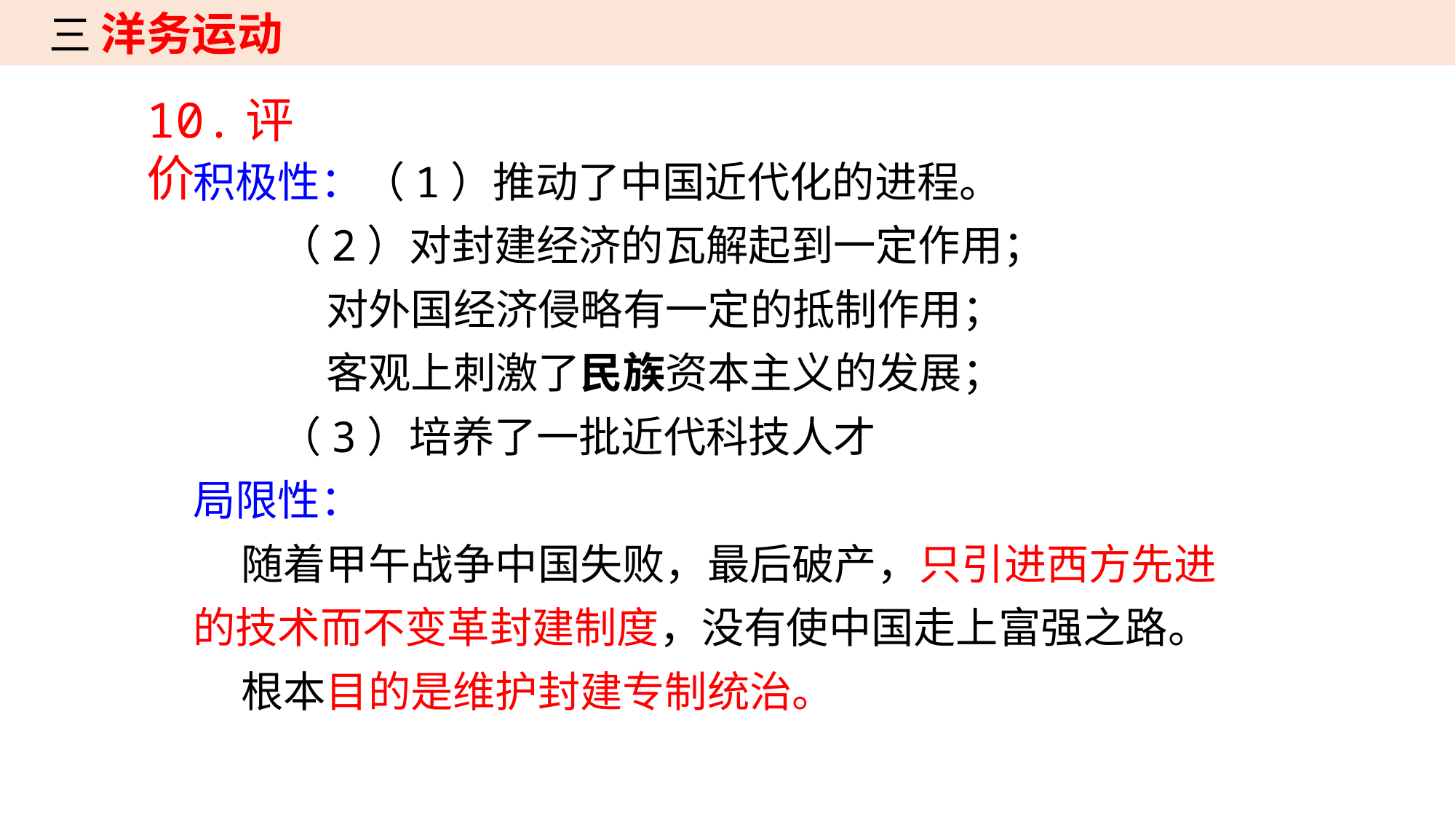

三 洋务运动
10.评价
积极性：（1）推动了中国近代化的进程。
        （2）对封建经济的瓦解起到一定作用；
             对外国经济侵略有一定的抵制作用；
             客观上刺激了民族资本主义的发展；
        （3）培养了一批近代科技人才
局限性：
    随着甲午战争中国失败，最后破产，只引进西方先进的技术而不变革封建制度，没有使中国走上富强之路。
    根本目的是维护封建专制统治。